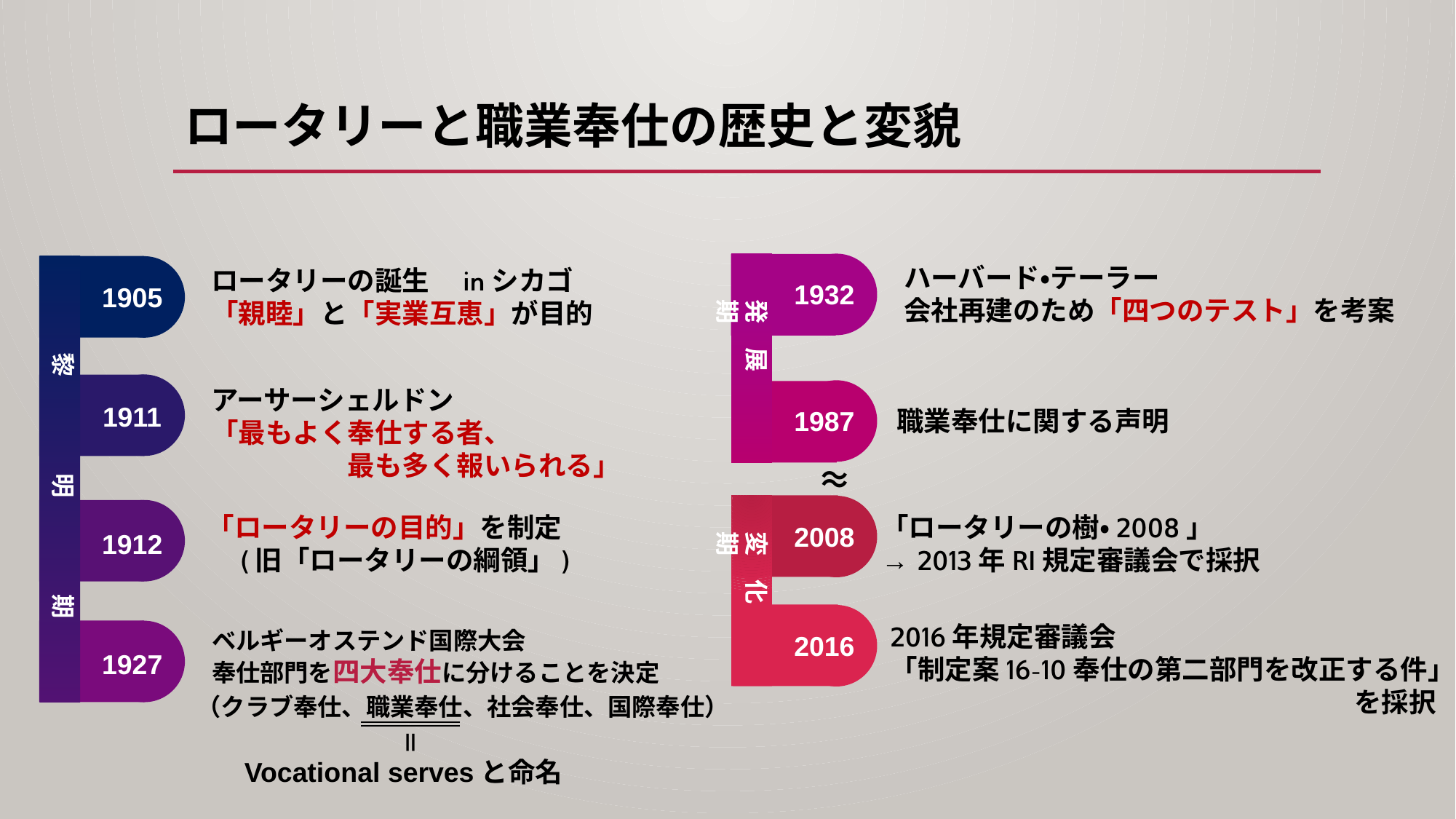

# ロータリーと職業奉仕の歴史と変貌

ハーバード・テーラー
会社再建のため「四つのテスト」を考案

ロータリーの誕生　inシカゴ
「親睦」と「実業互恵」が目的
1932
1905
発　展　期
黎　　　　明　　　　期

アーサーシェルドン
「最もよく奉仕する者、
　　　　　最も多く報いられる」

1911
1987
職業奉仕に関する声明
～
～

「ロータリーの樹・2008」
→ 2013年RI規定審議会で採択
「ロータリーの目的」を制定
　(旧「ロータリーの綱領」)
2008
変　化　期
1912

2016年規定審議会
「制定案16-10奉仕の第二部門を改正する件」
　　　　　　　　　　　　　　　　　を採択
ベルギーオステンド国際大会
奉仕部門を四大奉仕に分けることを決定

2016
1927
（クラブ奉仕、職業奉仕、社会奉仕、国際奉仕）
＝
Vocational servesと命名